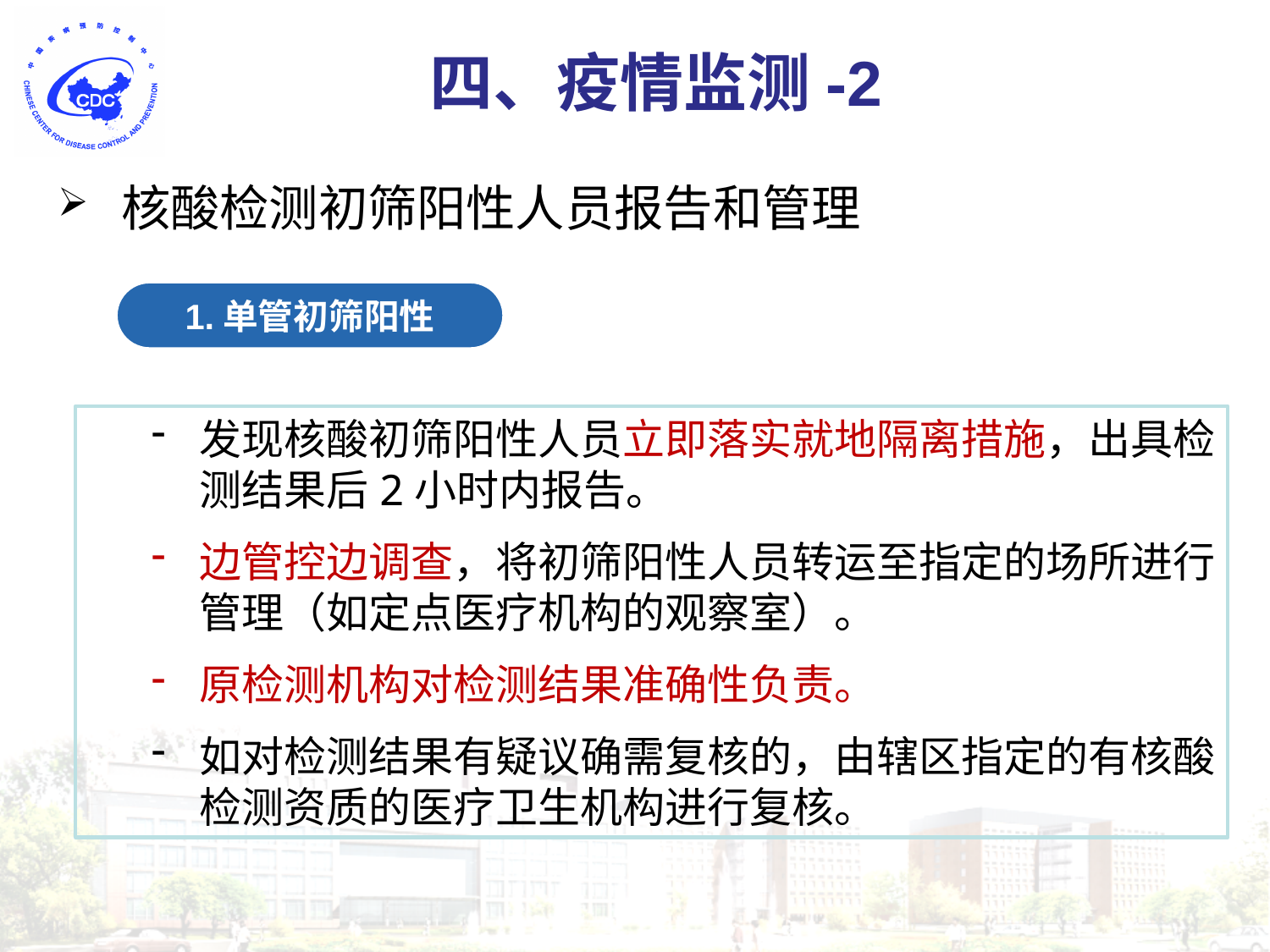

四、疫情监测-2
# 核酸检测初筛阳性人员报告和管理
1.单管初筛阳性
发现核酸初筛阳性人员立即落实就地隔离措施，出具检测结果后2小时内报告。
边管控边调查，将初筛阳性人员转运至指定的场所进行管理（如定点医疗机构的观察室）。
原检测机构对检测结果准确性负责。
如对检测结果有疑议确需复核的，由辖区指定的有核酸检测资质的医疗卫生机构进行复核。